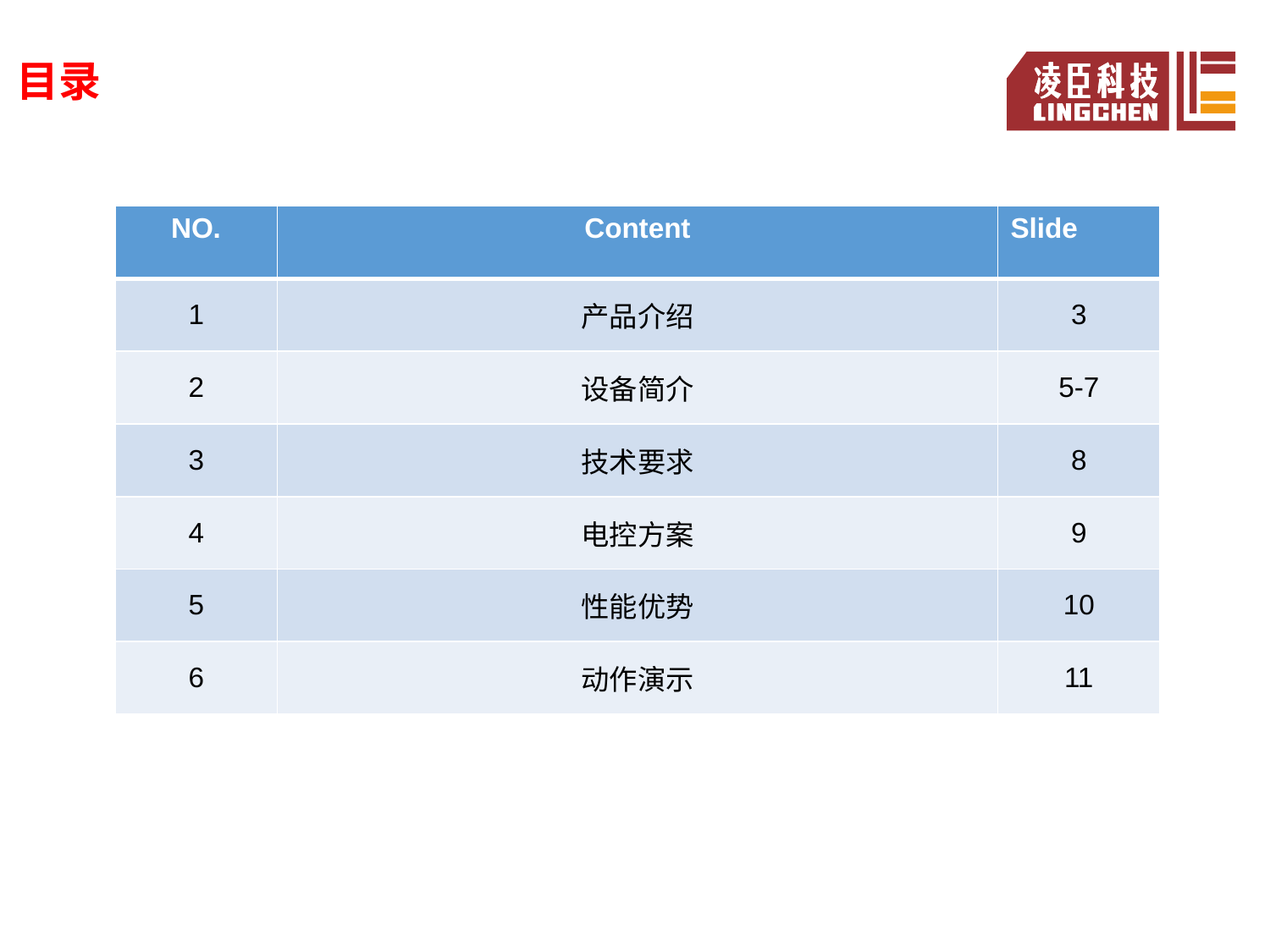

目录
| NO. | Content | Slide |
| --- | --- | --- |
| 1 | 产品介绍 | 3 |
| 2 | 设备简介 | 5-7 |
| 3 | 技术要求 | 8 |
| 4 | 电控方案 | 9 |
| 5 | 性能优势 | 10 |
| 6 | 动作演示 | 11 |